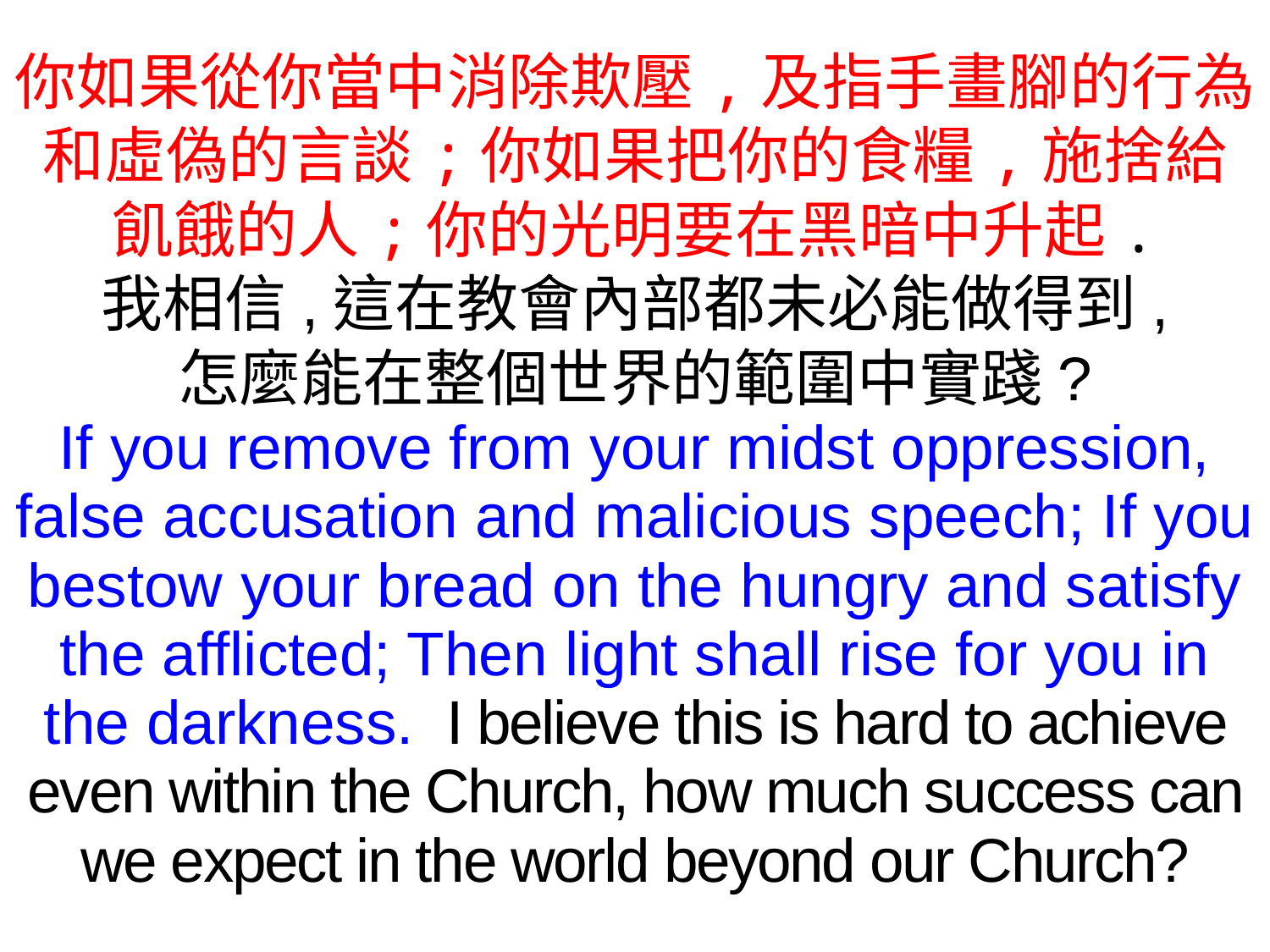

你如果從你當中消除欺壓,及指手畫腳的行為和虛偽的言談;你如果把你的食糧,施捨給飢餓的人;你的光明要在黑暗中升起.
我相信,這在教會內部都未必能做得到,
怎麼能在整個世界的範圍中實踐?
If you remove from your midst oppression, false accusation and malicious speech; If you bestow your bread on the hungry and satisfy the afflicted; Then light shall rise for you in the darkness.  I believe this is hard to achieve even within the Church, how much success can we expect in the world beyond our Church?